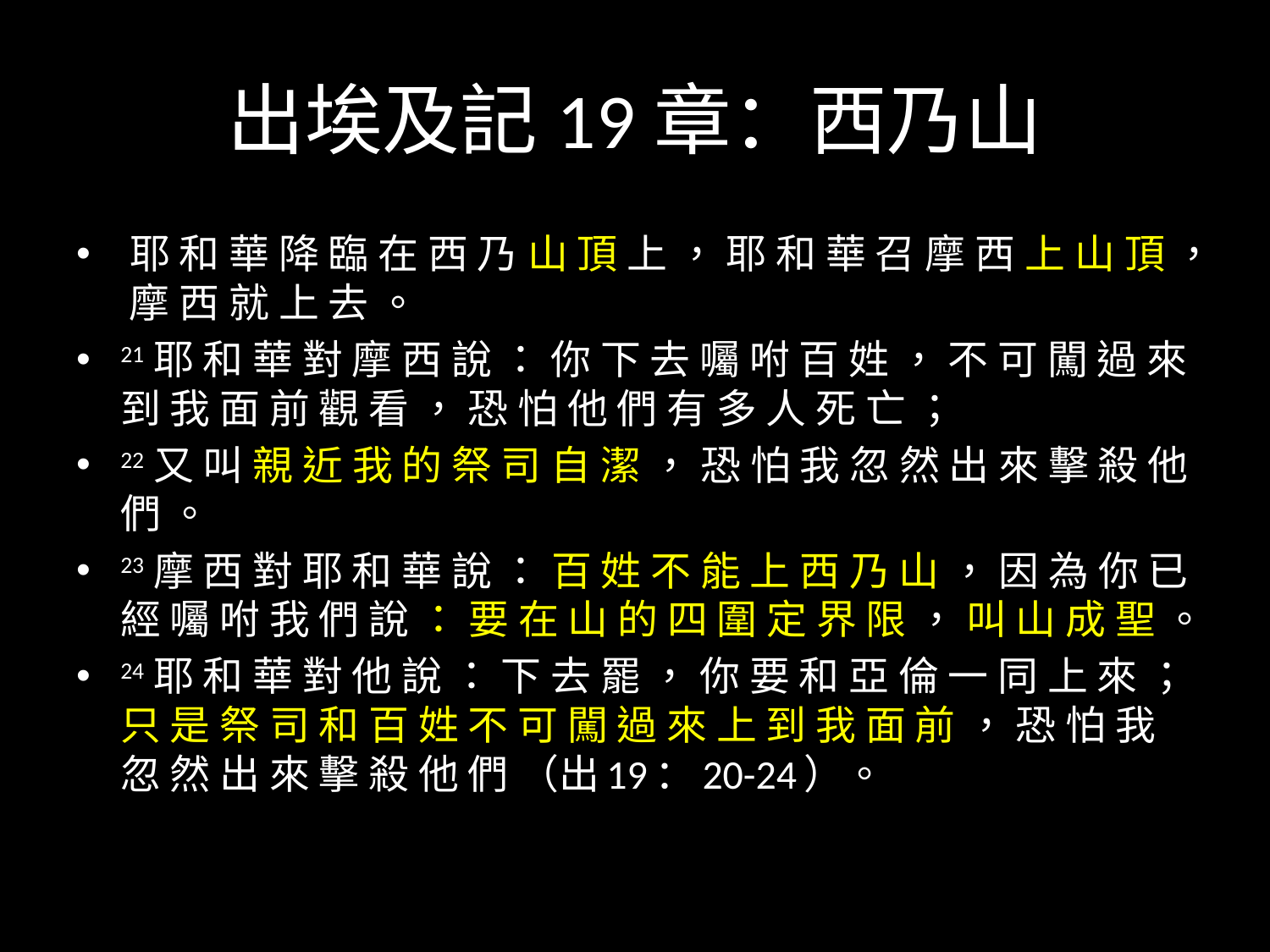

# 出埃及記19章：西乃山
 耶 和 華 降 臨 在 西 乃 山 頂 上 ， 耶 和 華 召 摩 西 上 山 頂 ， 摩 西 就 上 去 。
21 耶 和 華 對 摩 西 說 ： 你 下 去 囑 咐 百 姓 ， 不 可 闖 過 來 到 我 面 前 觀 看 ， 恐 怕 他 們 有 多 人 死 亡 ；
22 又 叫 親 近 我 的 祭 司 自 潔 ， 恐 怕 我 忽 然 出 來 擊 殺 他 們 。
23 摩 西 對 耶 和 華 說 ： 百 姓 不 能 上 西 乃 山 ， 因 為 你 已 經 囑 咐 我 們 說 ： 要 在 山 的 四 圍 定 界 限 ， 叫 山 成 聖 。
24 耶 和 華 對 他 說 ： 下 去 罷 ， 你 要 和 亞 倫 一 同 上 來 ； 只 是 祭 司 和 百 姓 不 可 闖 過 來 上 到 我 面 前 ， 恐 怕 我 忽 然 出 來 擊 殺 他 們 （出19：20-24）。